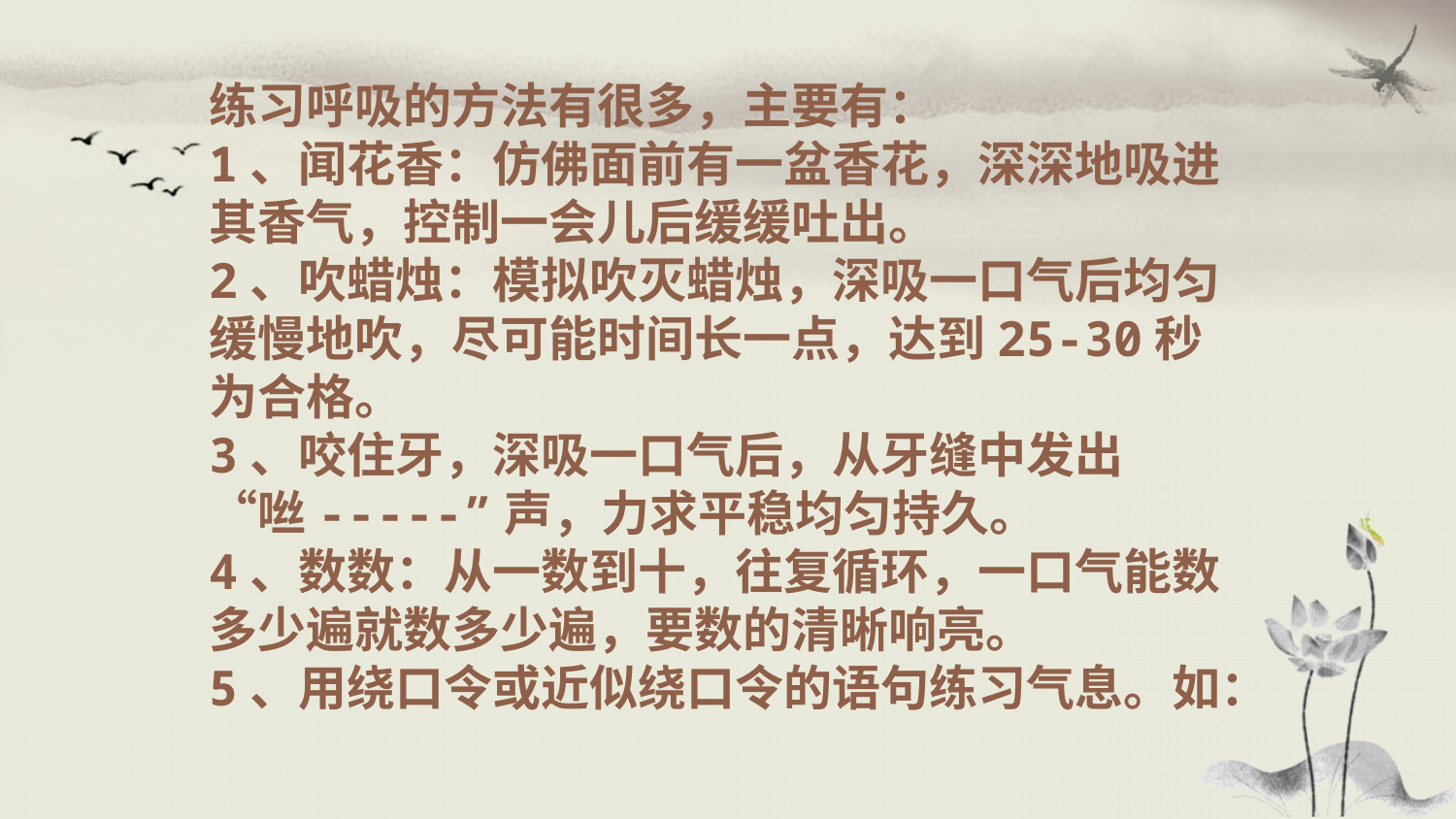

练习呼吸的方法有很多，主要有：
1、闻花香：仿佛面前有一盆香花，深深地吸进其香气，控制一会儿后缓缓吐出。
2、吹蜡烛：模拟吹灭蜡烛，深吸一口气后均匀缓慢地吹，尽可能时间长一点，达到25-30秒为合格。
3、咬住牙，深吸一口气后，从牙缝中发出“咝-----”声，力求平稳均匀持久。
4、数数：从一数到十，往复循环，一口气能数多少遍就数多少遍，要数的清晰响亮。
5、用绕口令或近似绕口令的语句练习气息。如：